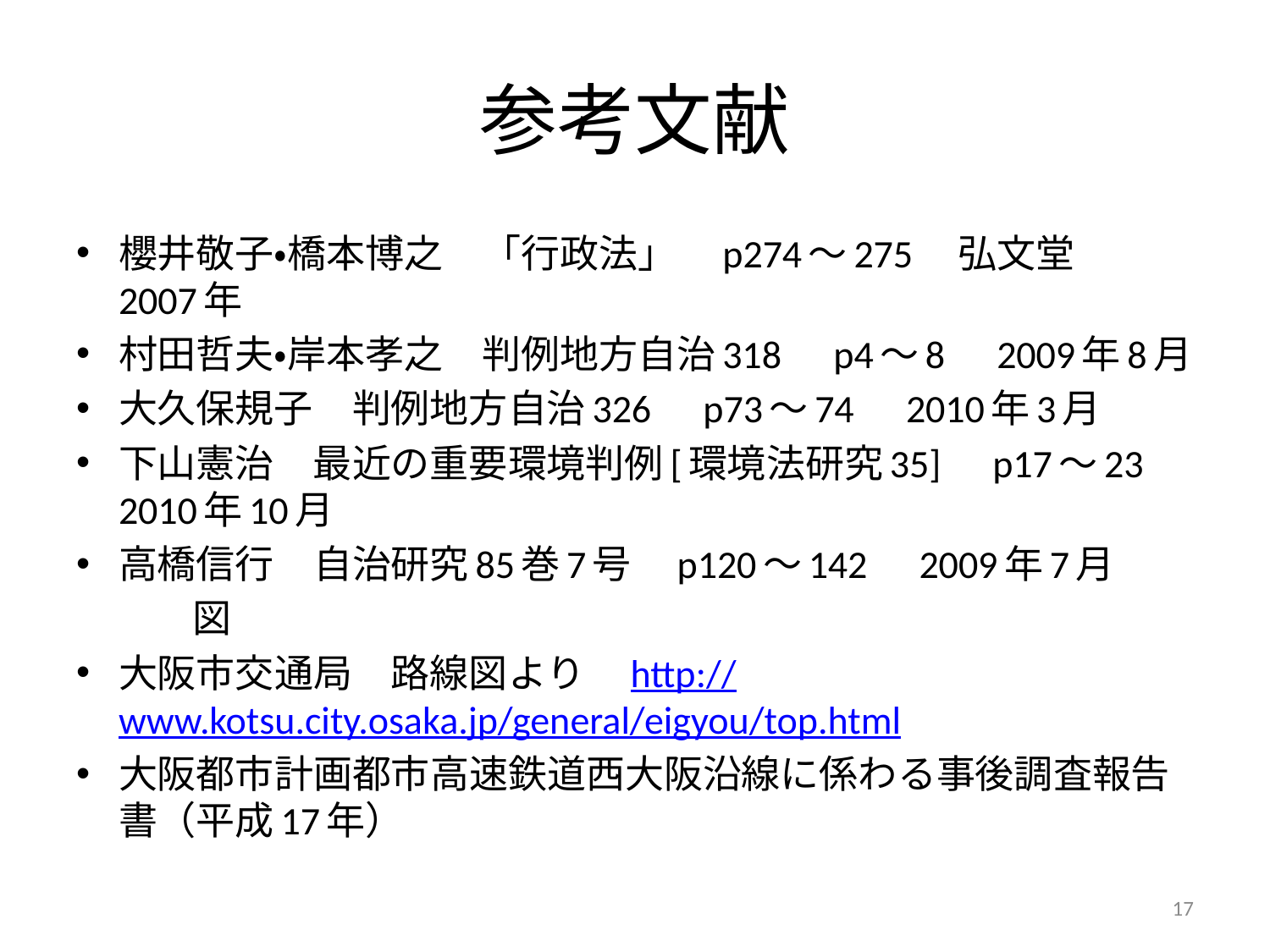

# 参考文献
櫻井敬子・橋本博之　「行政法」　p274～275　弘文堂　2007年
村田哲夫・岸本孝之　判例地方自治318　p4～8　2009年8月
大久保規子　判例地方自治326　p73～74　2010年3月
下山憲治　最近の重要環境判例[環境法研究35]　p17～23　2010年10月
高橋信行　自治研究85巻7号　p120～142　2009年7月
　　　図
大阪市交通局　路線図より　http://www.kotsu.city.osaka.jp/general/eigyou/top.html
大阪都市計画都市高速鉄道西大阪沿線に係わる事後調査報告書（平成17年）

17